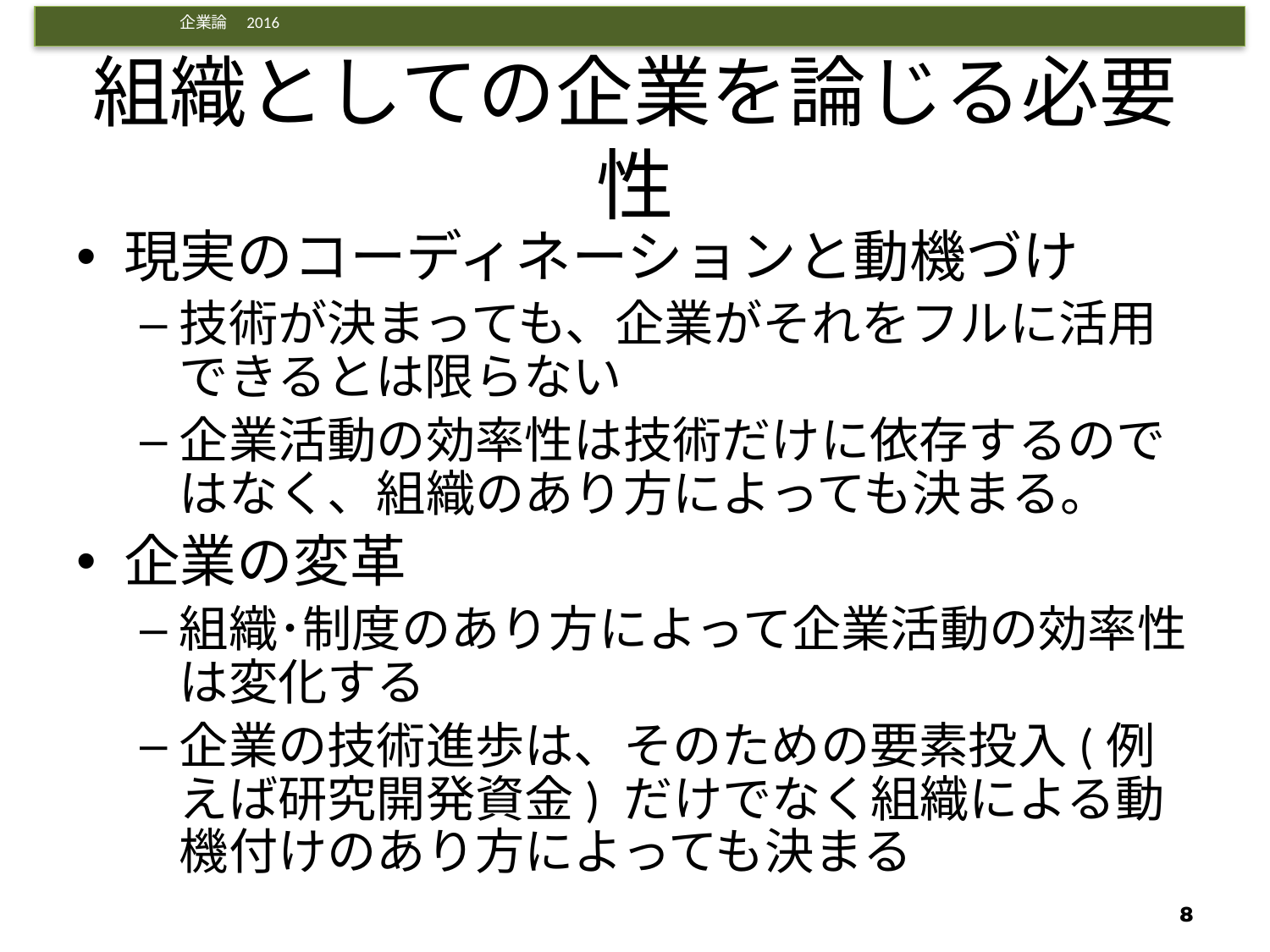

# 組織としての企業を論じる必要性
現実のコーディネーションと動機づけ
技術が決まっても、企業がそれをフルに活用できるとは限らない
企業活動の効率性は技術だけに依存するのではなく、組織のあり方によっても決まる。
企業の変革
組織･制度のあり方によって企業活動の効率性は変化する
企業の技術進歩は、そのための要素投入(例えば研究開発資金) だけでなく組織による動機付けのあり方によっても決まる

8